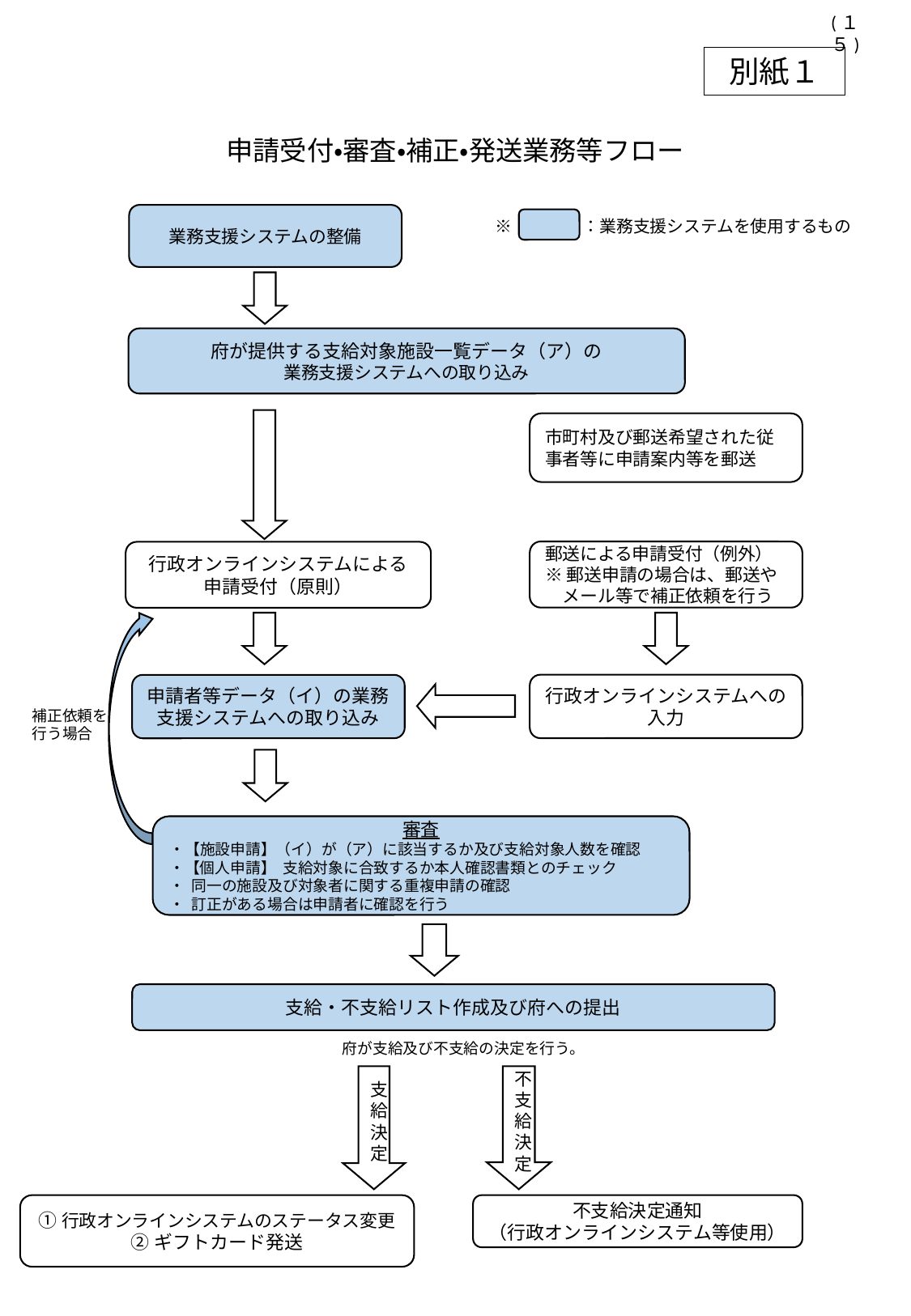

(１５)
別紙１
# 申請受付・審査・補正・発送業務等フロー

業務支援システムの整備

 ※　　　　：業務支援システムを使用するもの

府が提供する支給対象施設一覧データ（ア）の
業務支援システムへの取り込み

市町村及び郵送希望された従事者等に申請案内等を郵送
郵送による申請受付（例外）
※郵送申請の場合は、郵送や
　メール等で補正依頼を行う
行政オンラインシステムによる申請受付（原則）

行政オンラインシステムへの入力
申請者等データ（イ）の業務支援システムへの取り込み
補正依頼を行う場合

審査
・【施設申請】（イ）が（ア）に該当するか及び支給対象人数を確認
・【個人申請】  支給対象に合致するか本人確認書類とのチェック
・  同一の施設及び対象者に関する重複申請の確認
・  訂正がある場合は申請者に確認を行う

支給・不支給リスト作成及び府への提出
府が支給及び不支給の決定を行う。
支給決定
不支給決定
不支給決定通知
（行政オンラインシステム等使用）
①行政オンラインシステムのステータス変更
②ギフトカード発送